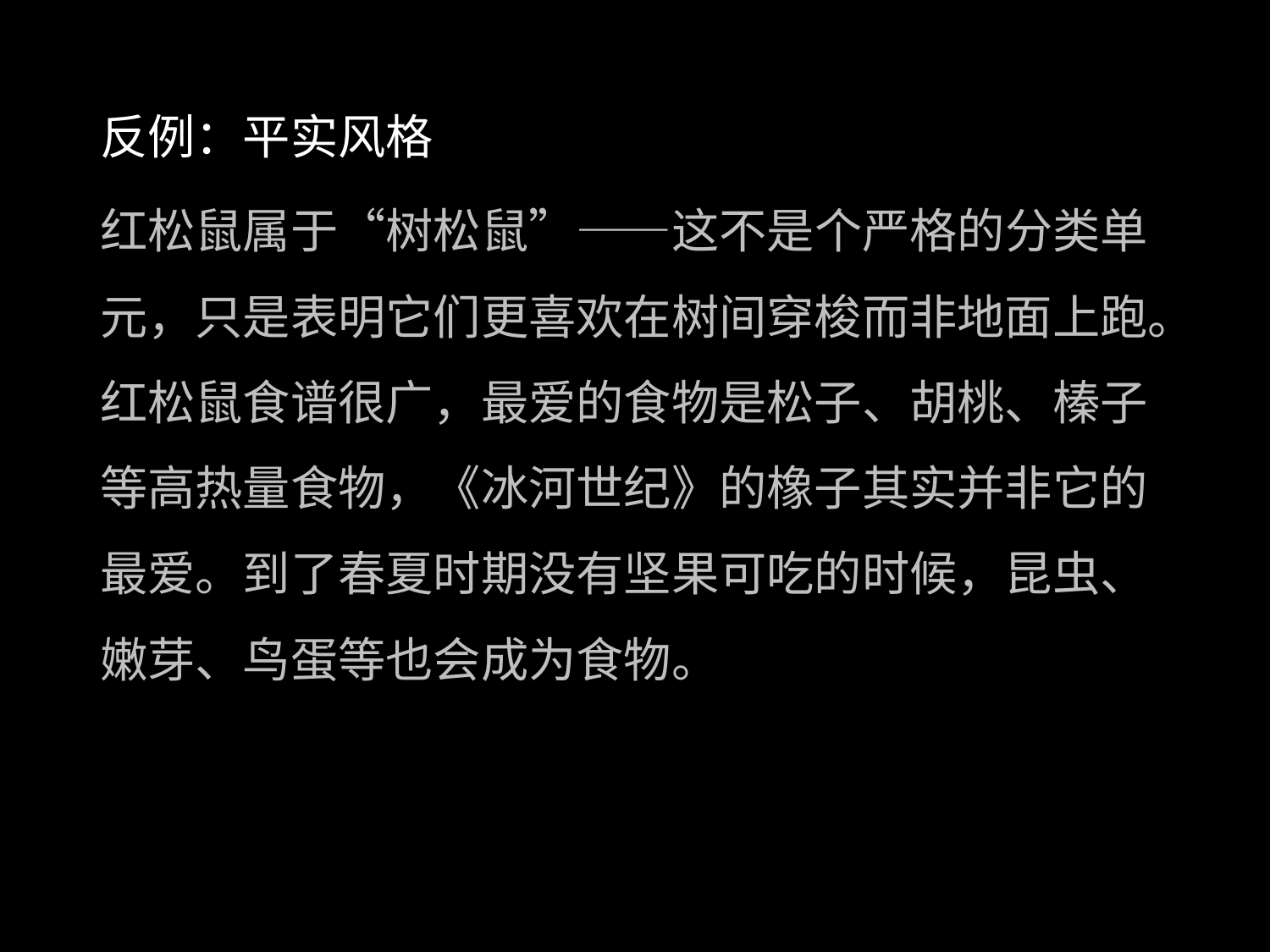

反例：平实风格
红松鼠属于“树松鼠”——这不是个严格的分类单元，只是表明它们更喜欢在树间穿梭而非地面上跑。红松鼠食谱很广，最爱的食物是松子、胡桃、榛子等高热量食物，《冰河世纪》的橡子其实并非它的最爱。到了春夏时期没有坚果可吃的时候，昆虫、嫩芽、鸟蛋等也会成为食物。